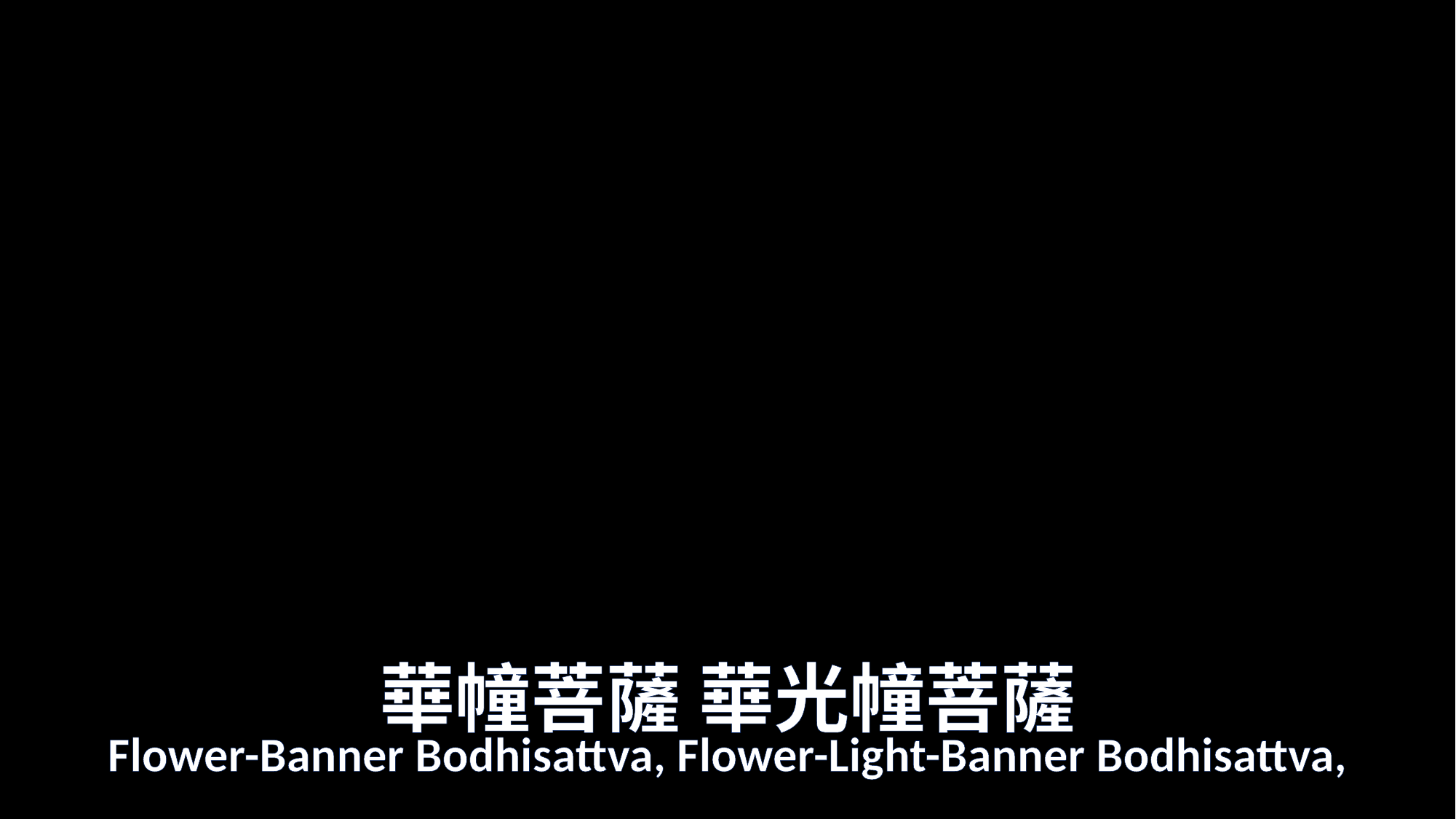

# 華幢菩薩 華光幢菩薩
Flower-Banner Bodhisattva, Flower-Light-Banner Bodhisattva,